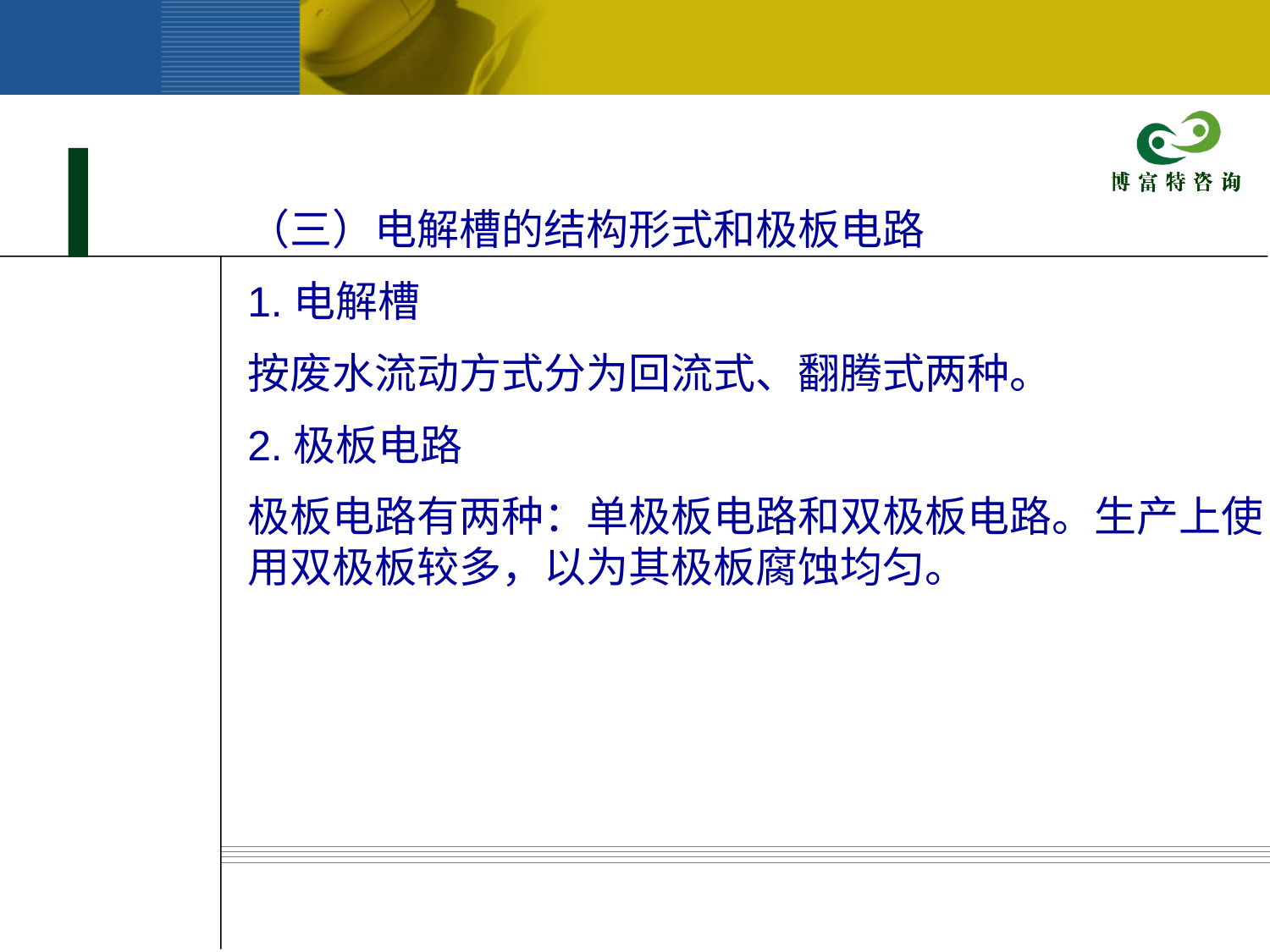

（三）电解槽的结构形式和极板电路
1.电解槽
按废水流动方式分为回流式、翻腾式两种。
2.极板电路
极板电路有两种：单极板电路和双极板电路。生产上使用双极板较多，以为其极板腐蚀均匀。